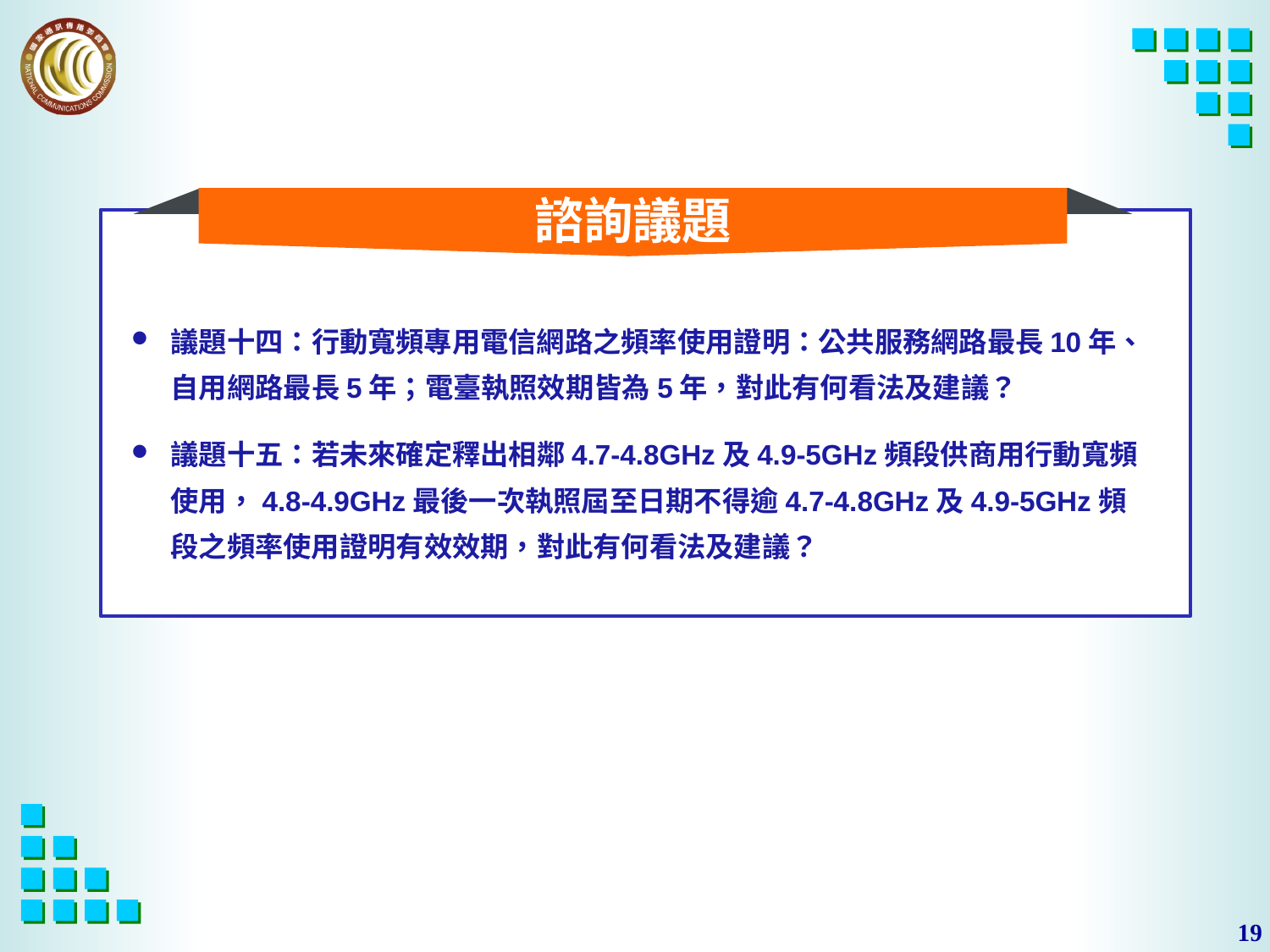

諮詢議題

議題十四：行動寬頻專用電信網路之頻率使用證明：公共服務網路最長10年、自用網路最長5年；電臺執照效期皆為5年，對此有何看法及建議？
議題十五：若未來確定釋出相鄰4.7-4.8GHz及4.9-5GHz頻段供商用行動寬頻使用，4.8-4.9GHz最後一次執照屆至日期不得逾4.7-4.8GHz及4.9-5GHz頻段之頻率使用證明有效效期，對此有何看法及建議？